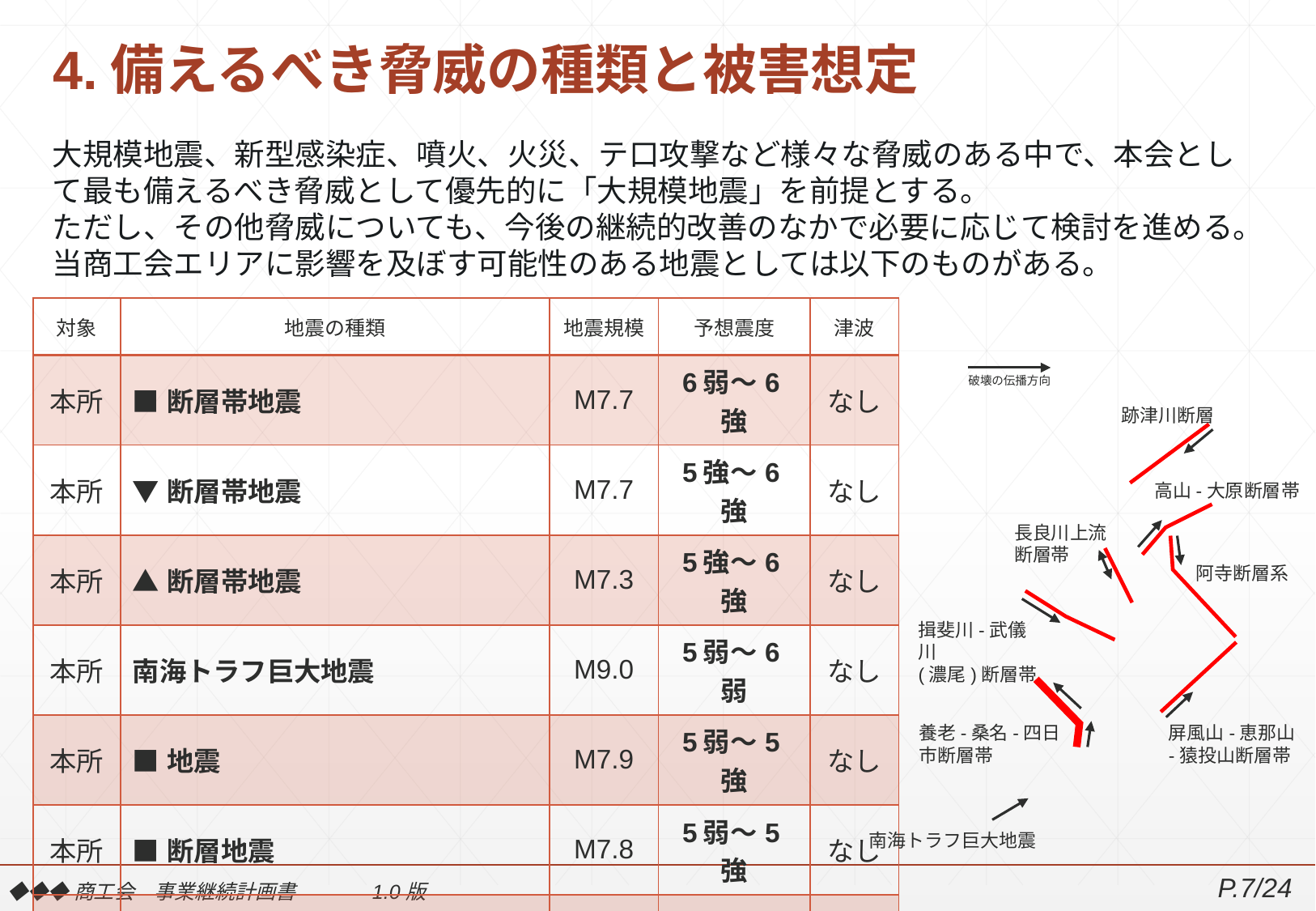

# 4.備えるべき脅威の種類と被害想定
大規模地震、新型感染症、噴火、火災、テ口攻撃など様々な脅威のある中で、本会として最も備えるべき脅威として優先的に「大規模地震」を前提とする。
ただし、その他脅威についても、今後の継続的改善のなかで必要に応じて検討を進める。
当商工会エリアに影響を及ぼす可能性のある地震としては以下のものがある。
| 対象 | 地震の種類 | 地震規模 | 予想震度 | 津波 |
| --- | --- | --- | --- | --- |
| 本所 | ■断層帯地震 | M7.7 | 6弱～6強 | なし |
| 本所 | ▼断層帯地震 | M7.7 | 5強～6強 | なし |
| 本所 | ▲断層帯地震 | M7.3 | 5強～6強 | なし |
| 本所 | 南海トラフ巨大地震 | M9.0 | 5弱～6弱 | なし |
| 本所 | ■地震 | M7.9 | 5弱～5強 | なし |
| 本所 | ■断層地震 | M7.8 | 5弱～5強 | なし |
| 本所 | ●断層帯地震 | M7.7 | 4～5弱 | なし |
| 本所 | ●断層帯地震 | M7.6 | 4～5弱 | なし |
破壊の伝播方向
跡津川断層

高山-大原断層帯

長良川上流断層帯

阿寺断層系

揖斐川-武儀川
(濃尾)断層帯

養老-桑名-四日市断層帯
屏風山-恵那山-猿投山断層帯
南海トラフ巨大地震